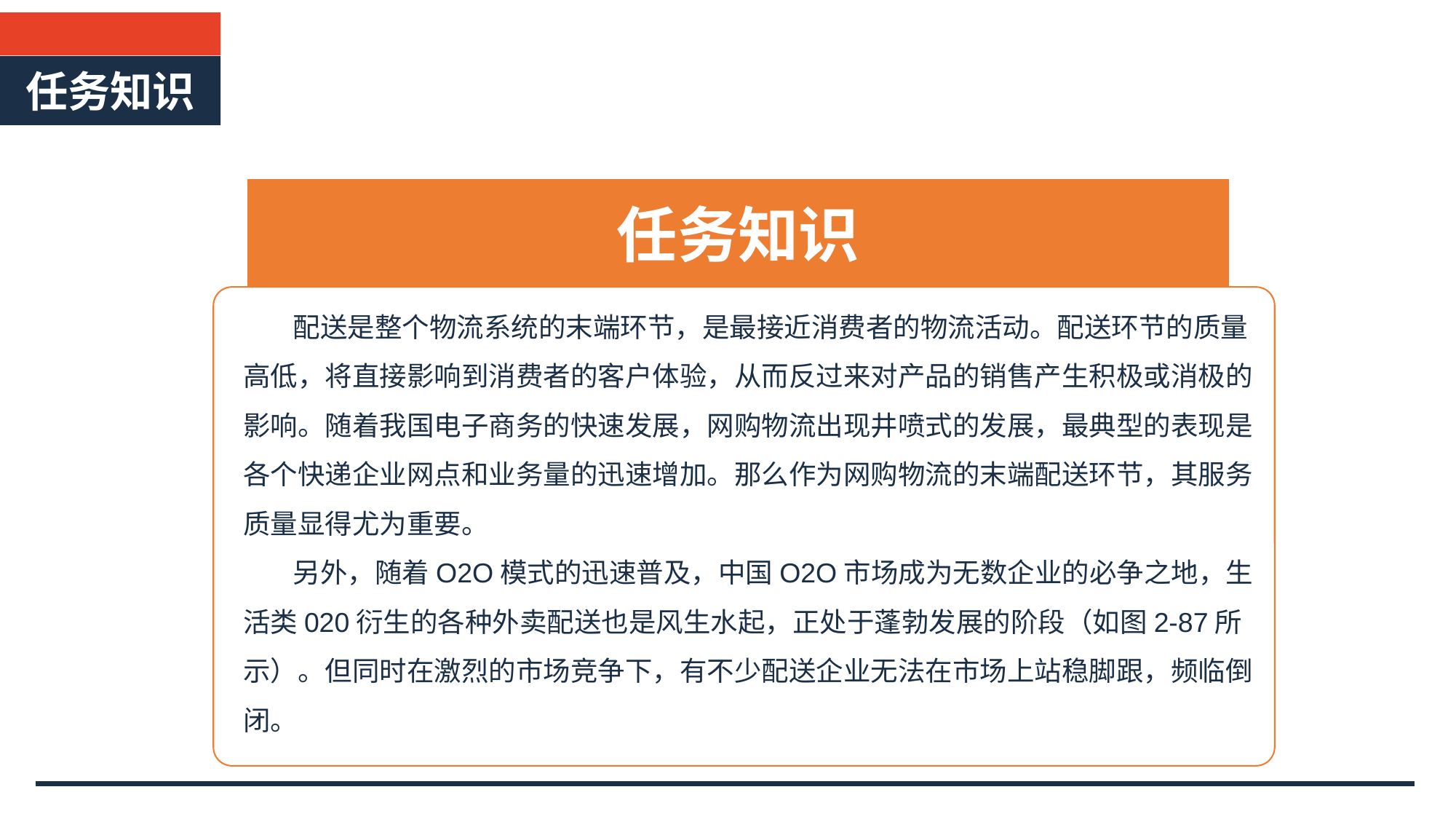

任务知识
任务知识

       配送是整个物流系统的末端环节，是最接近消费者的物流活动。配送环节的质量高低，将直接影响到消费者的客户体验，从而反过来对产品的销售产生积极或消极的影响。随着我国电子商务的快速发展，网购物流出现井喷式的发展，最典型的表现是各个快递企业网点和业务量的迅速增加。那么作为网购物流的末端配送环节，其服务质量显得尤为重要。
       另外，随着O2O模式的迅速普及，中国O2O市场成为无数企业的必争之地，生活类020衍生的各种外卖配送也是风生水起，正处于蓬勃发展的阶段（如图2-87所示）。但同时在激烈的市场竞争下，有不少配送企业无法在市场上站稳脚跟，频临倒闭。